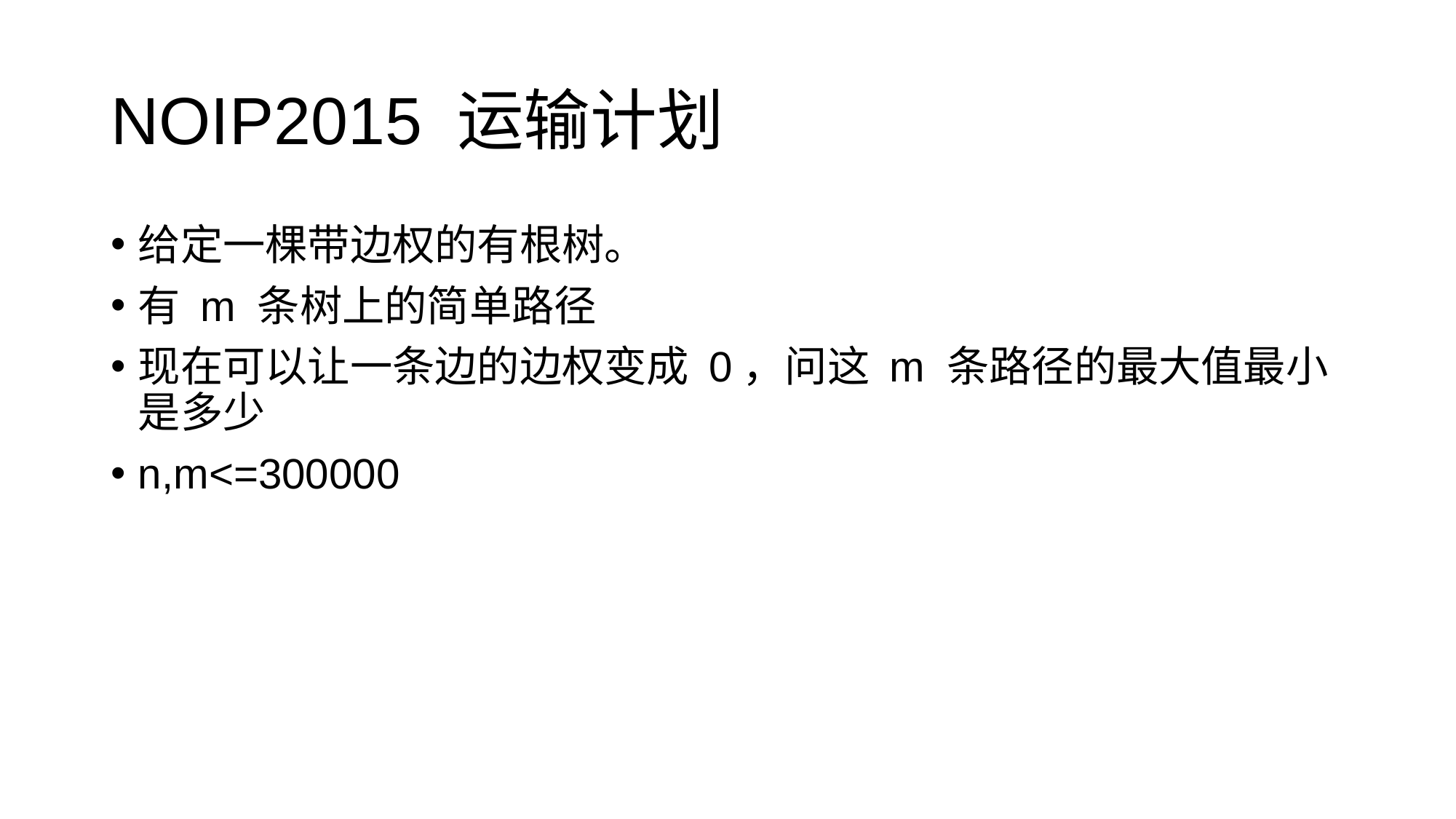

# NOIP2015 运输计划
给定一棵带边权的有根树。
有 m 条树上的简单路径
现在可以让一条边的边权变成 0，问这 m 条路径的最大值最小是多少
n,m<=300000